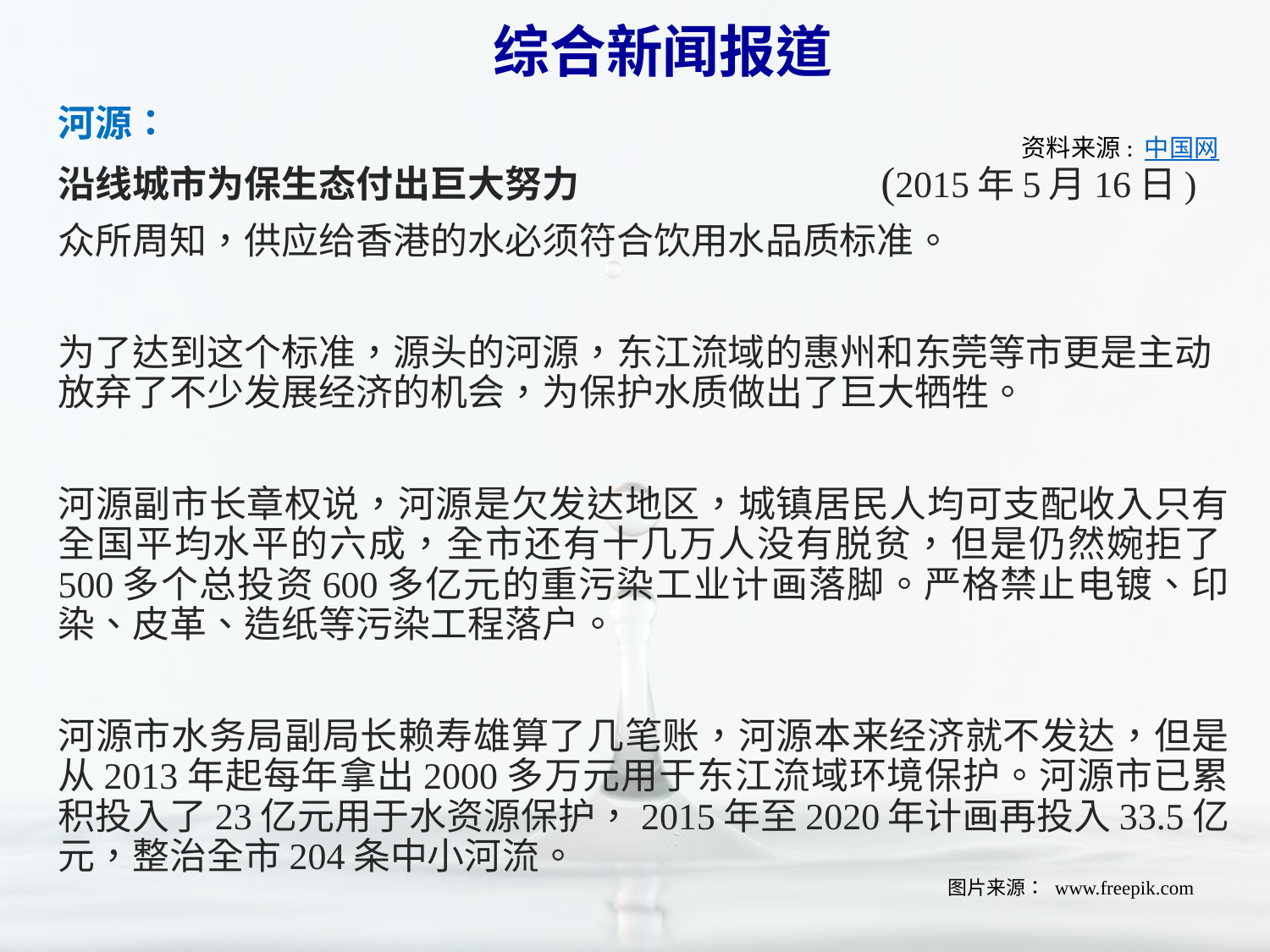

综合新闻报道
河源：
沿线城市为保生态付出巨大努力                              (2015年5月16日)
众所周知，供应给香港的水必须符合饮用水品质标准。

为了达到这个标准，源头的河源，东江流域的惠州和东莞等市更是主动放弃了不少发展经济的机会，为保护水质做出了巨大牺牲。

河源副市长章权说，河源是欠发达地区，城镇居民人均可支配收入只有全国平均水平的六成，全市还有十几万人没有脱贫，但是仍然婉拒了500多个总投资600多亿元的重污染工业计画落脚。严格禁止电镀、印染、皮革、造纸等污染工程落户。

河源市水务局副局长赖寿雄算了几笔账，河源本来经济就不发达，但是从2013年起每年拿出2000多万元用于东江流域环境保护。河源市已累积投入了23亿元用于水资源保护，2015年至2020年计画再投入33.5亿元，整治全市204条中小河流。
资料来源: 中国网
图片来源： www.freepik.com